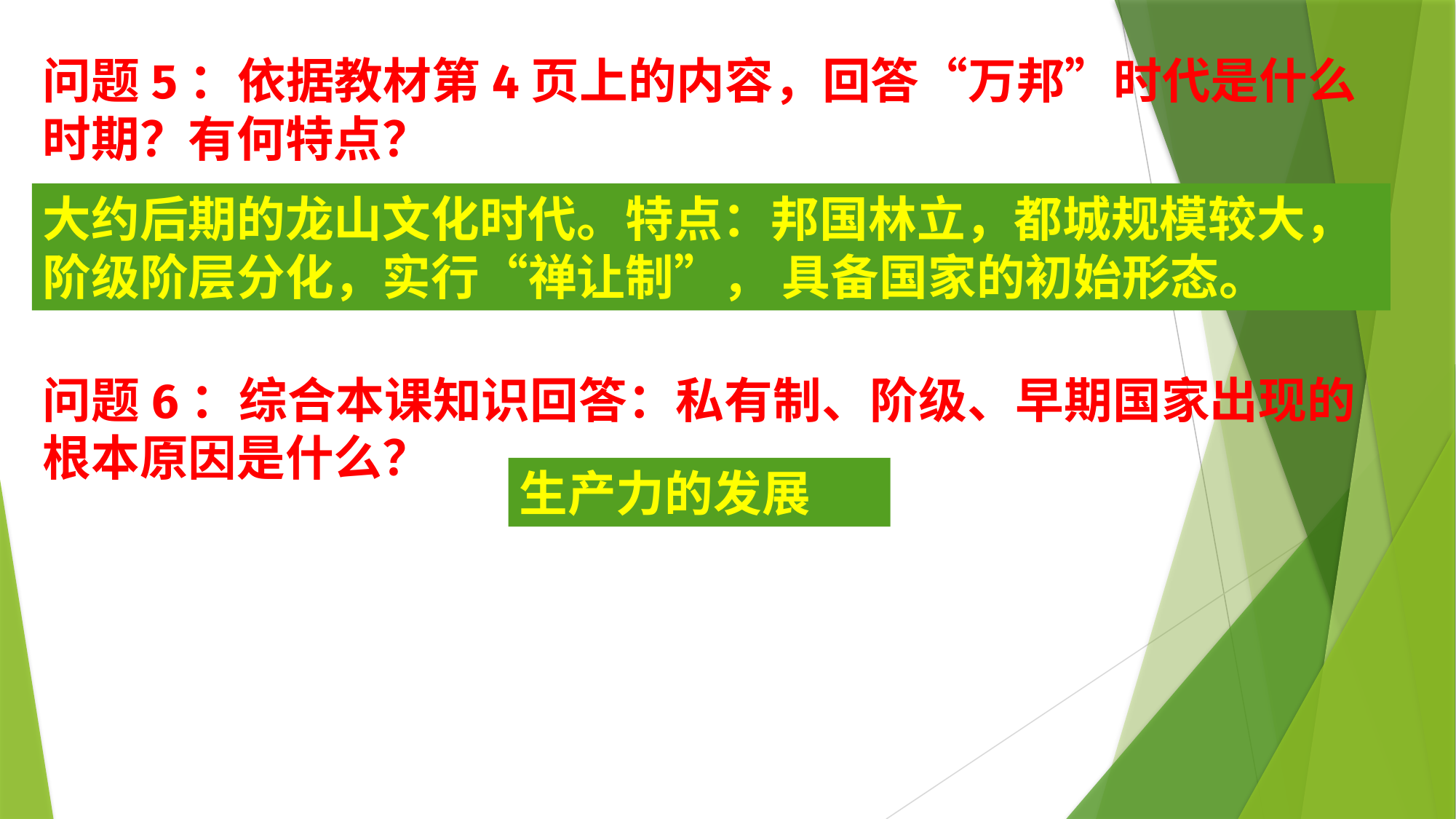

问题5：依据教材第4页上的内容，回答“万邦”时代是什么时期？有何特点？
大约后期的龙山文化时代。特点：邦国林立，都城规模较大，阶级阶层分化，实行“禅让制”， 具备国家的初始形态。
问题6：综合本课知识回答：私有制、阶级、早期国家出现的根本原因是什么？
生产力的发展